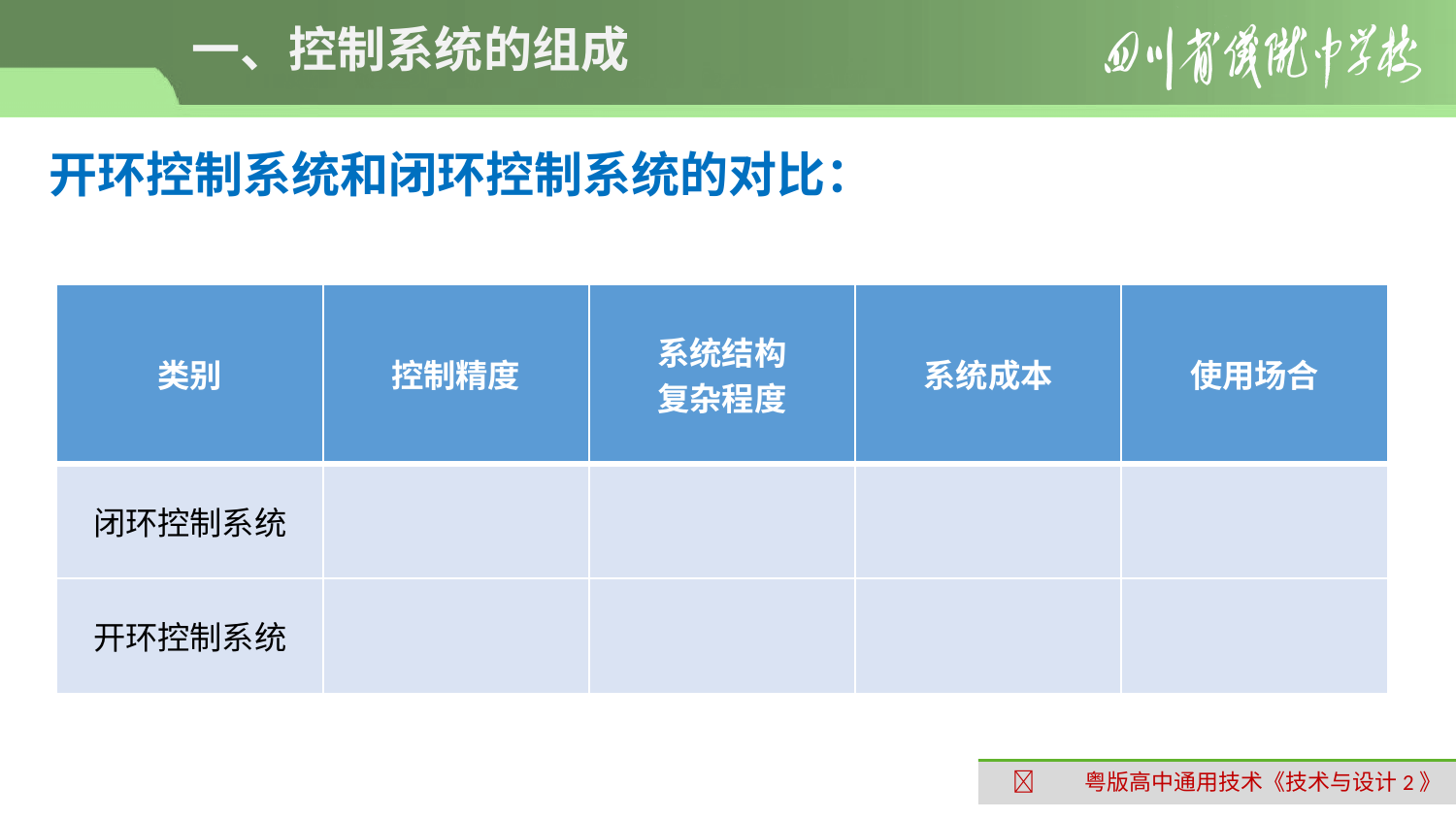

# 一、控制系统的组成
开环控制系统和闭环控制系统的对比：
| 类别 | 控制精度 | 系统结构 复杂程度 | 系统成本 | 使用场合 |
| --- | --- | --- | --- | --- |
| 闭环控制系统 | 高 | 复杂 | 高 | 要求高 |
| 开环控制系统 | 低 | 简单 | 低 | 要求低 |